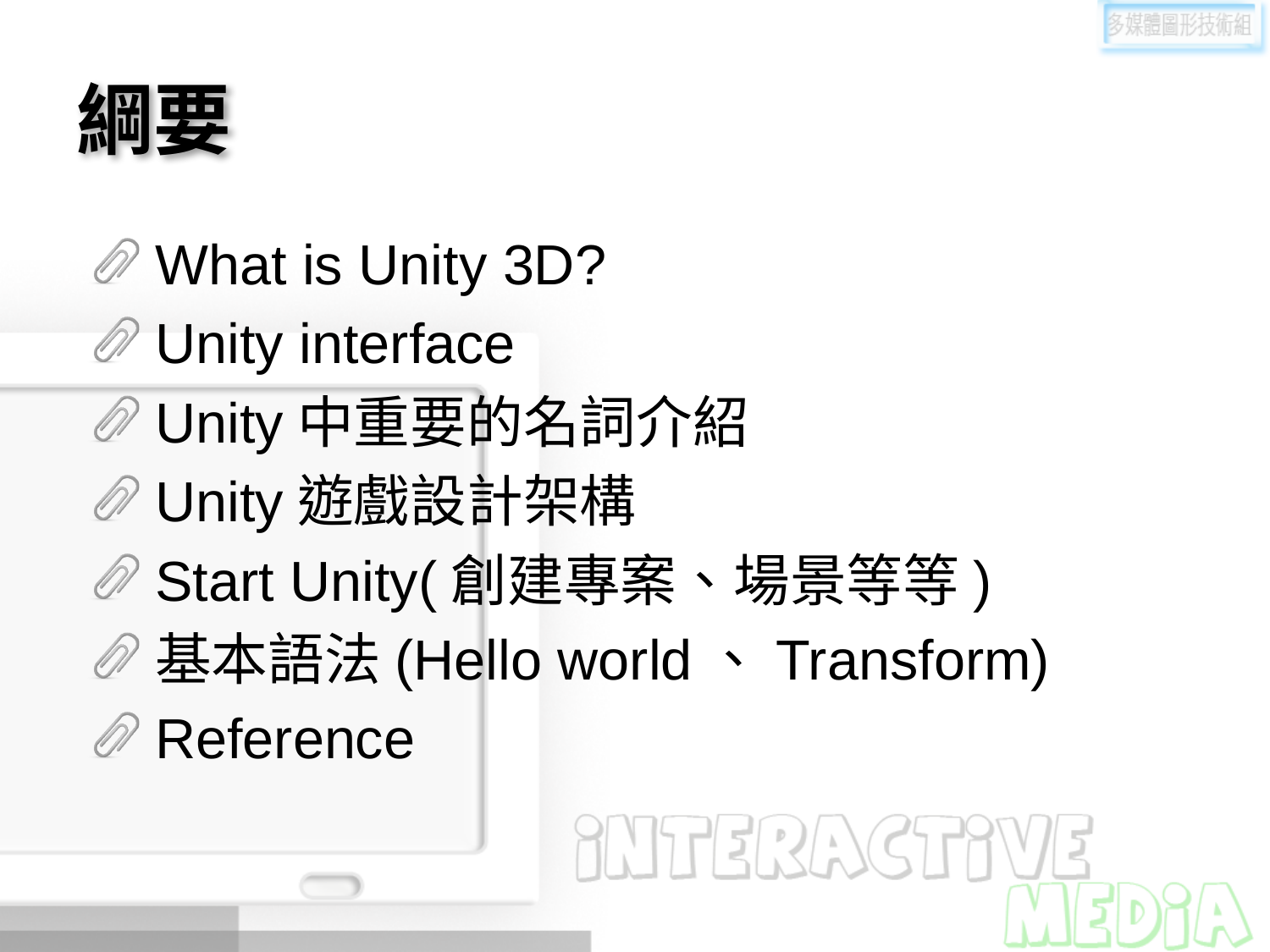

# 綱要
What is Unity 3D?
Unity interface
Unity中重要的名詞介紹
Unity遊戲設計架構
Start Unity(創建專案、場景等等)
基本語法(Hello world、Transform)
Reference